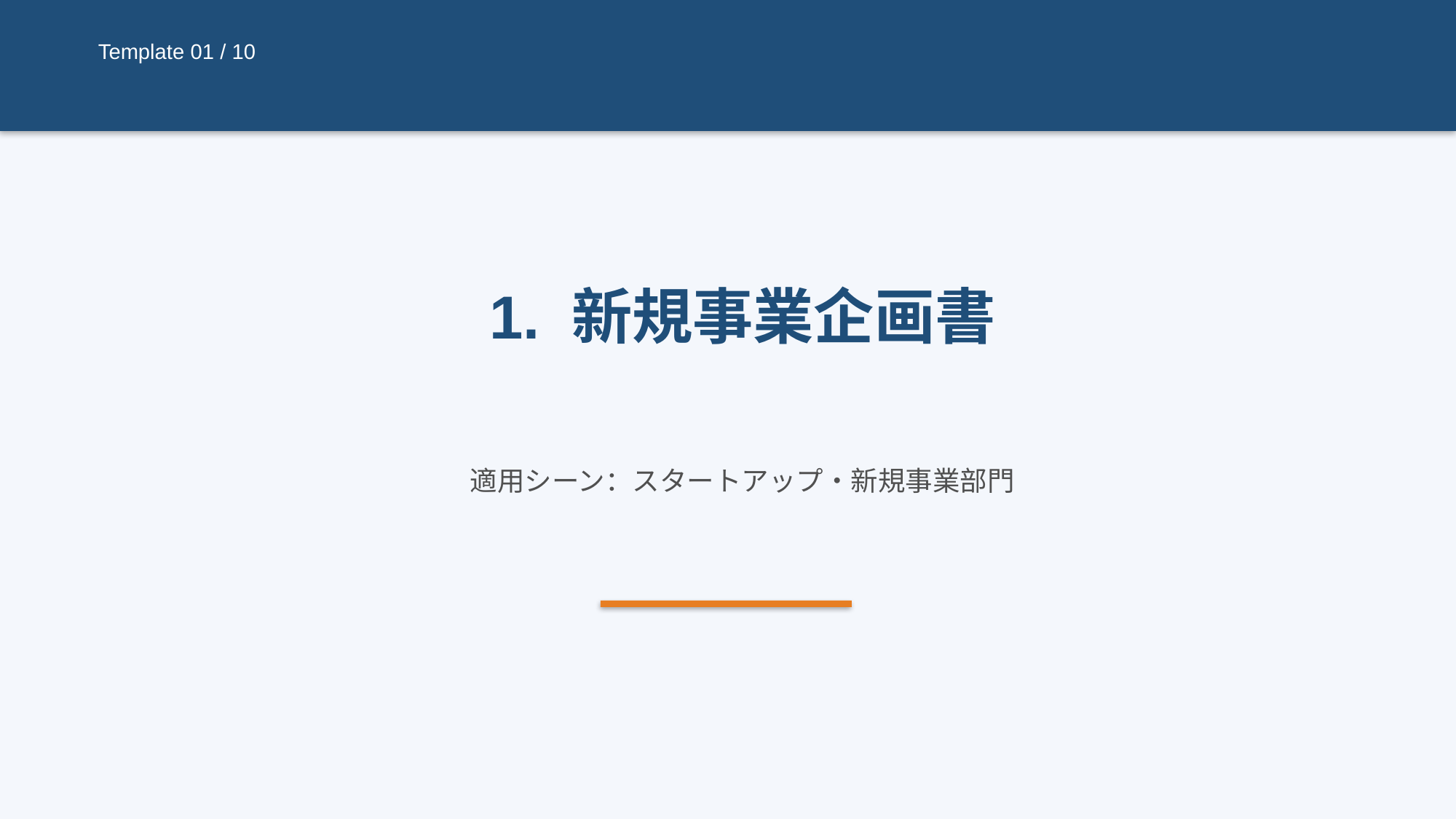

Template 01 / 10
1. 新規事業企画書
適用シーン：スタートアップ・新規事業部門